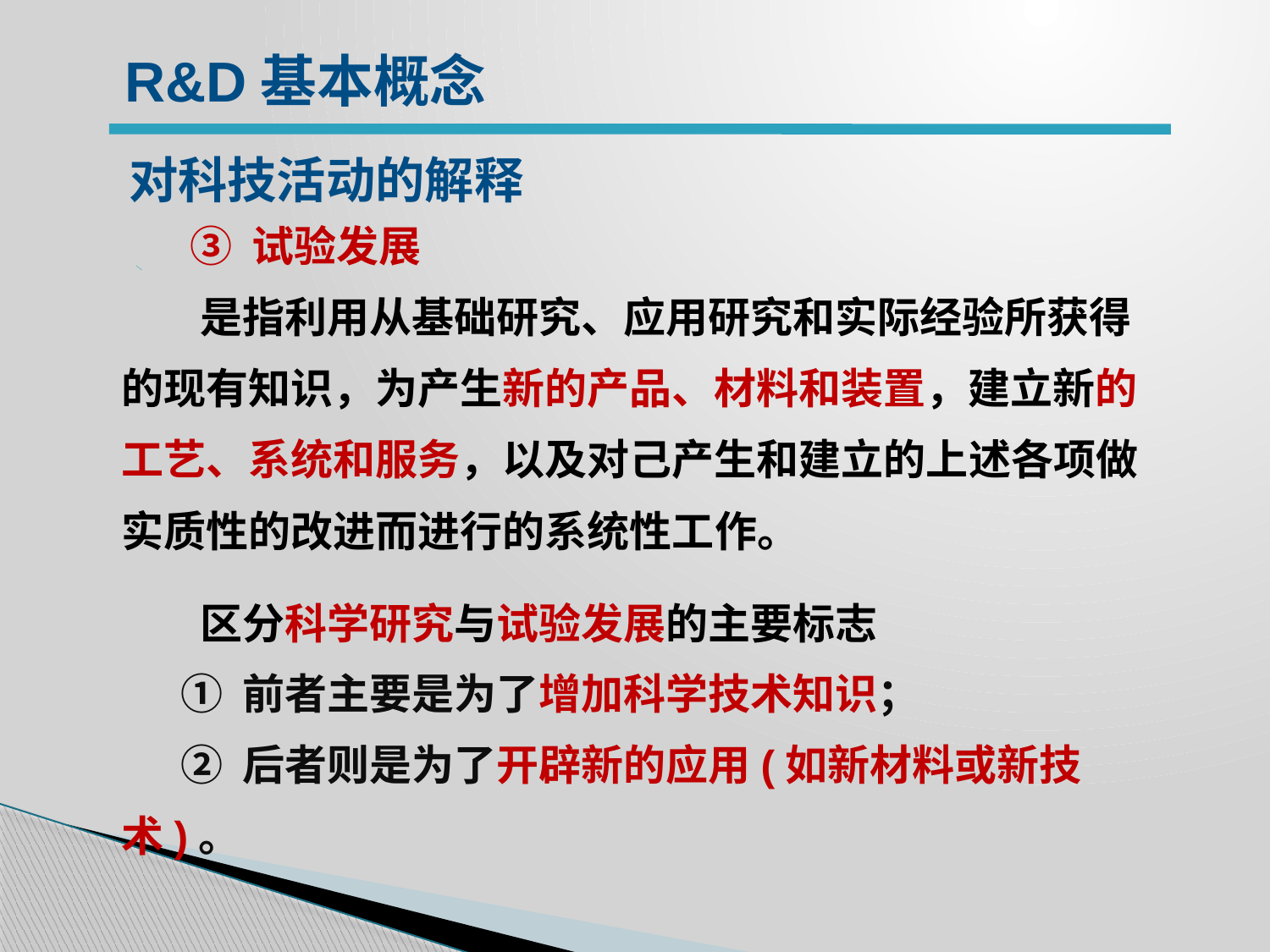

R&D基本概念
对科技活动的解释
  ③ 试验发展
  是指利用从基础研究、应用研究和实际经验所获得的现有知识，为产生新的产品、材料和装置，建立新的工艺、系统和服务，以及对己产生和建立的上述各项做实质性的改进而进行的系统性工作。
  区分科学研究与试验发展的主要标志
 ① 前者主要是为了增加科学技术知识；
 ② 后者则是为了开辟新的应用(如新材料或新技术)。